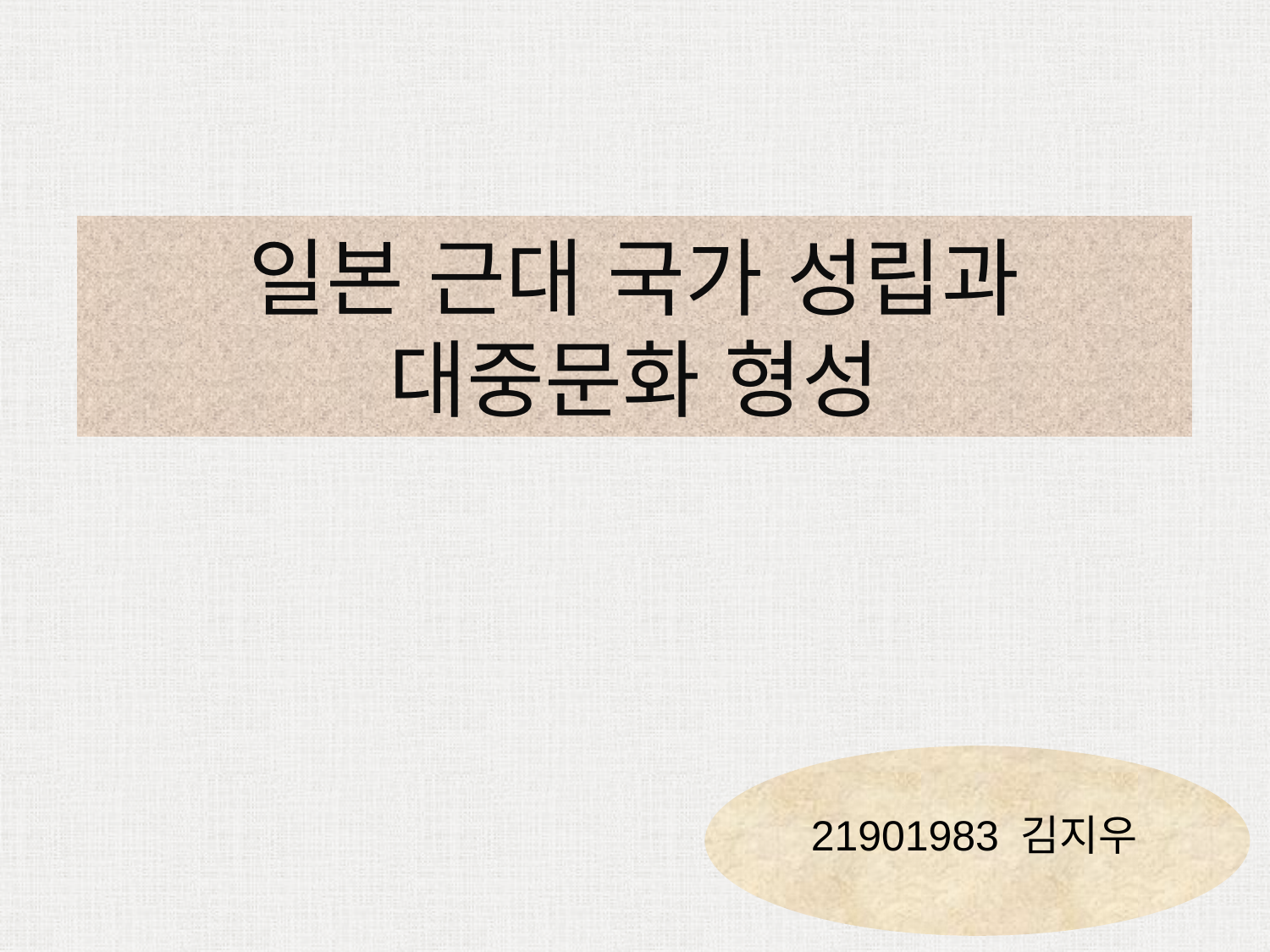

일본 근대 국가 성립과 대중문화 형성

 21901983 김지우